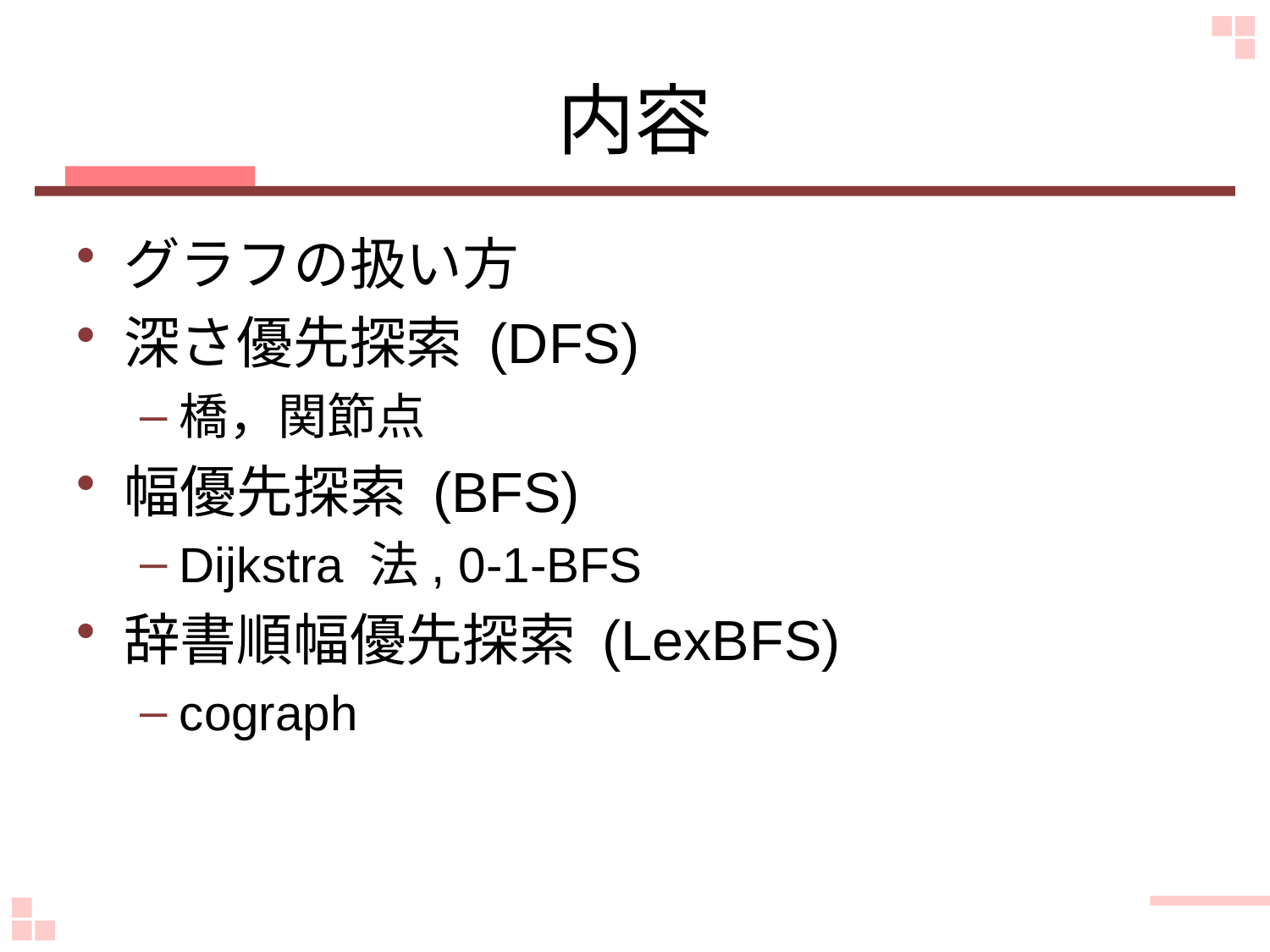

# 内容
グラフの扱い方
深さ優先探索 (DFS)
橋，関節点
幅優先探索 (BFS)
Dijkstra 法, 0-1-BFS
辞書順幅優先探索 (LexBFS)
cograph